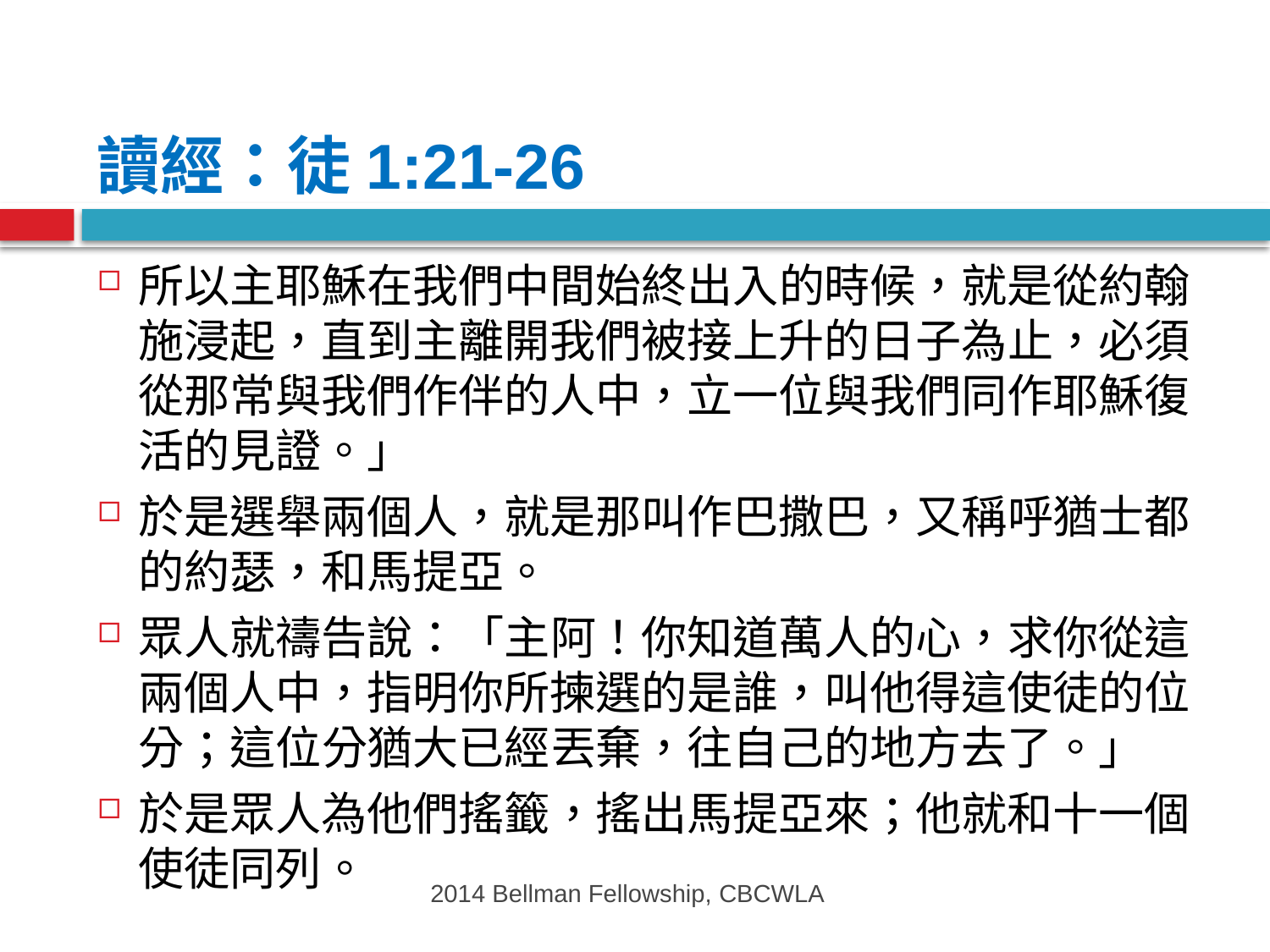

# 讀經：徒1:21-26
所以主耶穌在我們中間始終出入的時候，就是從約翰施浸起，直到主離開我們被接上升的日子為止，必須從那常與我們作伴的人中，立一位與我們同作耶穌復活的見證。」
於是選舉兩個人，就是那叫作巴撒巴，又稱呼猶士都的約瑟，和馬提亞。
眾人就禱告說：「主阿！你知道萬人的心，求你從這兩個人中，指明你所揀選的是誰，叫他得這使徒的位分；這位分猶大已經丟棄，往自己的地方去了。」
於是眾人為他們搖籤，搖出馬提亞來；他就和十一個使徒同列。
2014 Bellman Fellowship, CBCWLA